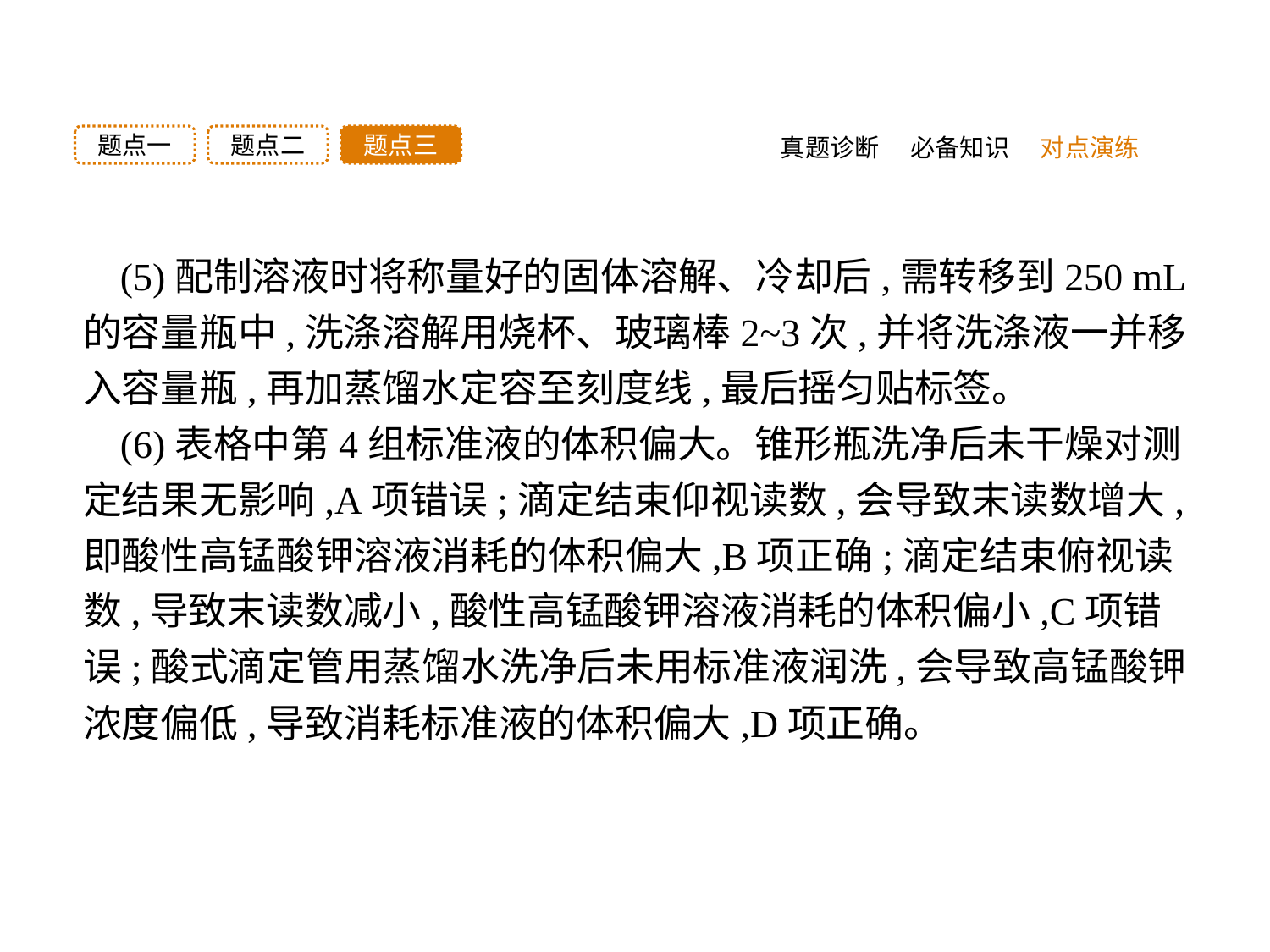

题点三
题点二
题点一
真题诊断
必备知识
对点演练
(5)配制溶液时将称量好的固体溶解、冷却后,需转移到250 mL的容量瓶中,洗涤溶解用烧杯、玻璃棒2~3次,并将洗涤液一并移入容量瓶,再加蒸馏水定容至刻度线,最后摇匀贴标签。
(6)表格中第4组标准液的体积偏大。锥形瓶洗净后未干燥对测定结果无影响,A项错误;滴定结束仰视读数,会导致末读数增大,即酸性高锰酸钾溶液消耗的体积偏大,B项正确;滴定结束俯视读数,导致末读数减小,酸性高锰酸钾溶液消耗的体积偏小,C项错误;酸式滴定管用蒸馏水洗净后未用标准液润洗,会导致高锰酸钾浓度偏低,导致消耗标准液的体积偏大,D项正确。